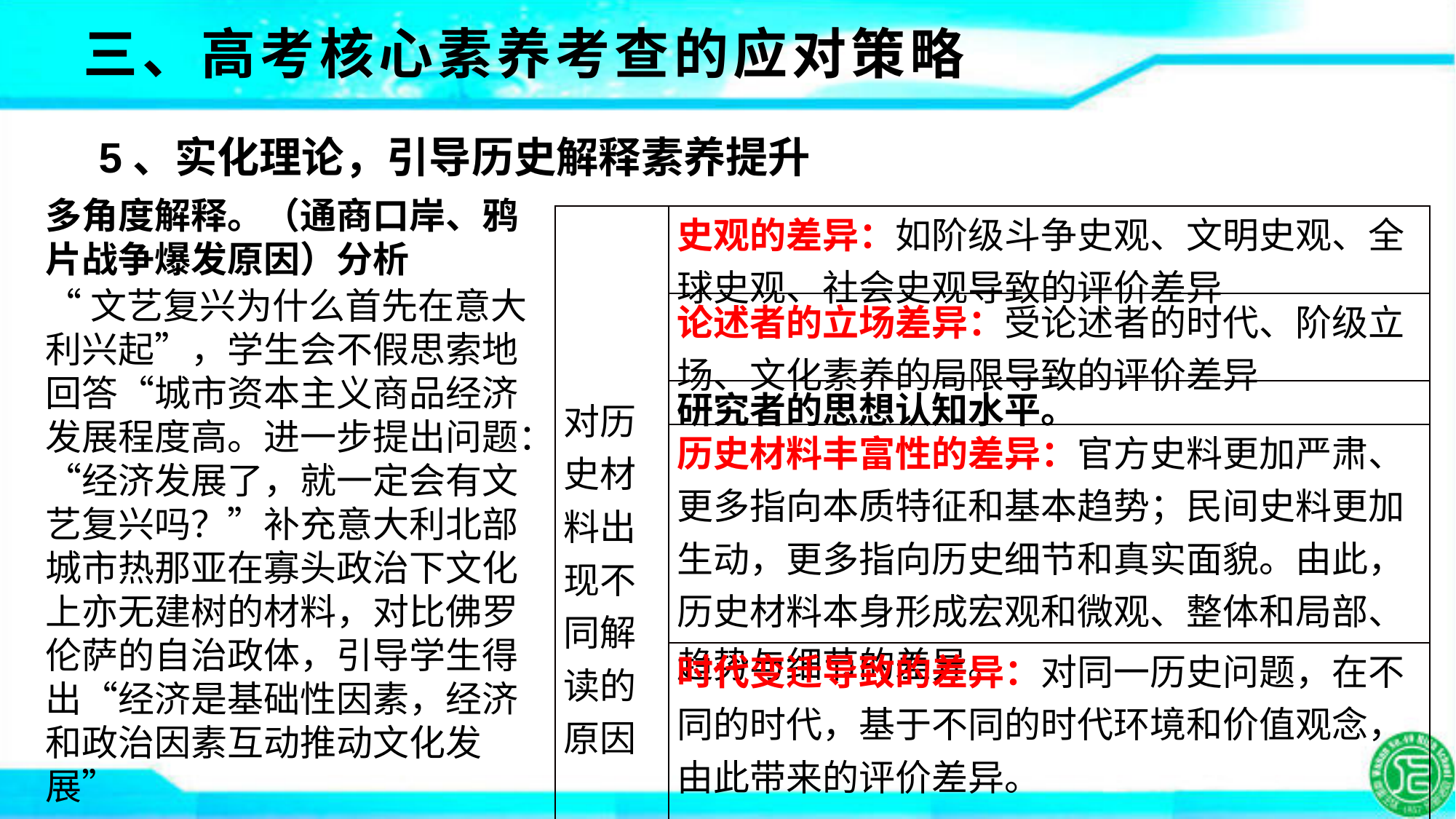

三、高考核心素养考查的应对策略
5、实化理论，引导历史解释素养提升
多角度解释。（通商口岸、鸦片战争爆发原因）分析
| 对历史材料出现不同解读的原因 | 史观的差异：如阶级斗争史观、文明史观、全球史观、社会史观导致的评价差异 |
| --- | --- |
|  | 论述者的立场差异：受论述者的时代、阶级立场、文化素养的局限导致的评价差异 |
|  | 研究者的思想认知水平。 |
|  | 历史材料丰富性的差异：官方史料更加严肃、更多指向本质特征和基本趋势；民间史料更加生动，更多指向历史细节和真实面貌。由此，历史材料本身形成宏观和微观、整体和局部、趋势与细节的差异。 |
|  | 时代变迁导致的差异：对同一历史问题，在不同的时代，基于不同的时代环境和价值观念，由此带来的评价差异。 |
“文艺复兴为什么首先在意大利兴起”，学生会不假思索地回答“城市资本主义商品经济发展程度高。进一步提出问题：“经济发展了，就一定会有文艺复兴吗？”补充意大利北部城市热那亚在寡头政治下文化上亦无建树的材料，对比佛罗伦萨的自治政体，引导学生得出“经济是基础性因素，经济和政治因素互动推动文化发展”